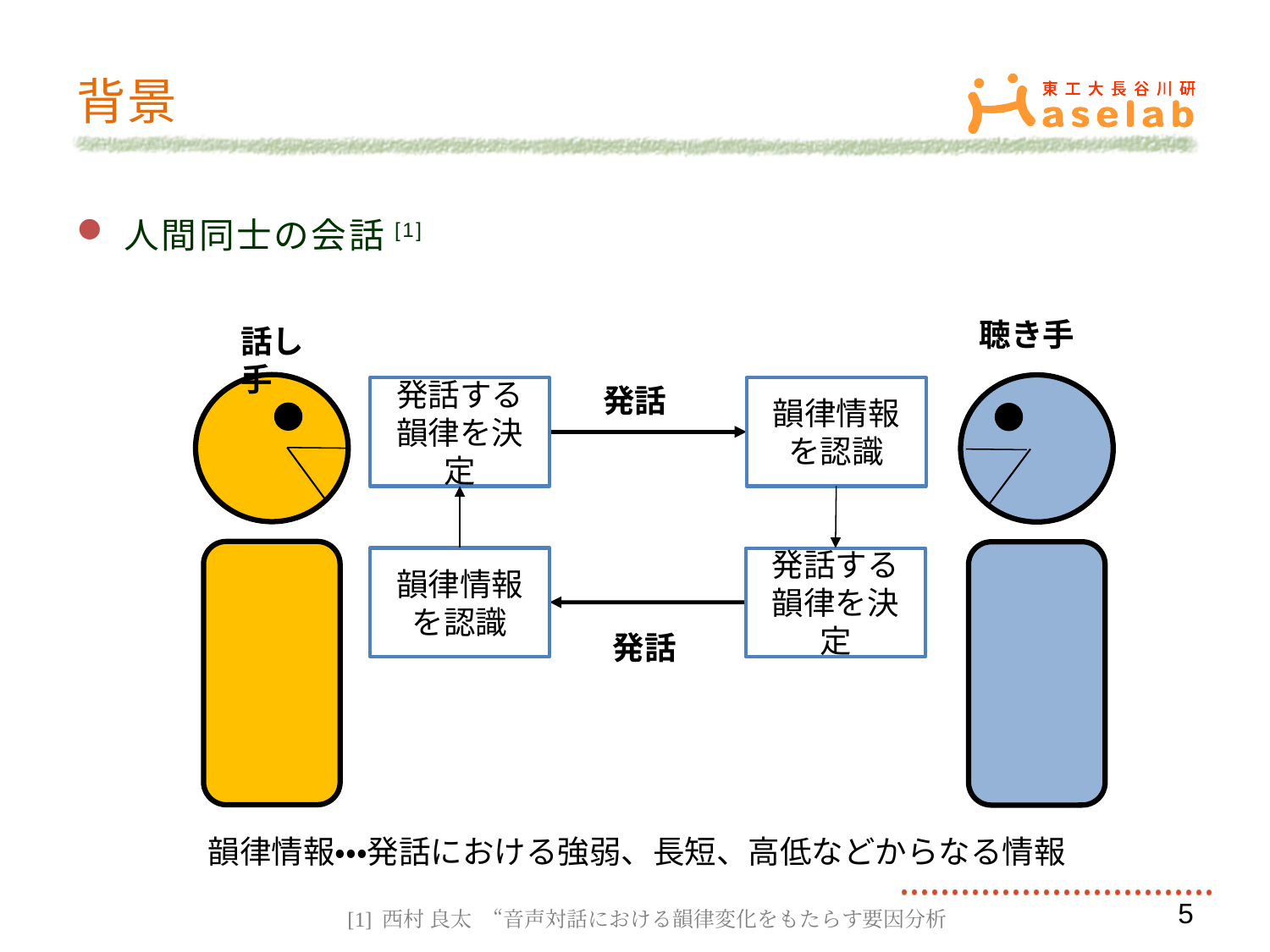

# 背景
人間同士の会話[1]

聴き手
話し手

発話

発話する韻律を決定
韻律情報を認識
韻律情報を認識
発話する韻律を決定
発話
韻律情報・・・発話における強弱、長短、高低などからなる情報
5
[1] 西村 良太　“音声対話における韻律変化をもたらす要因分析